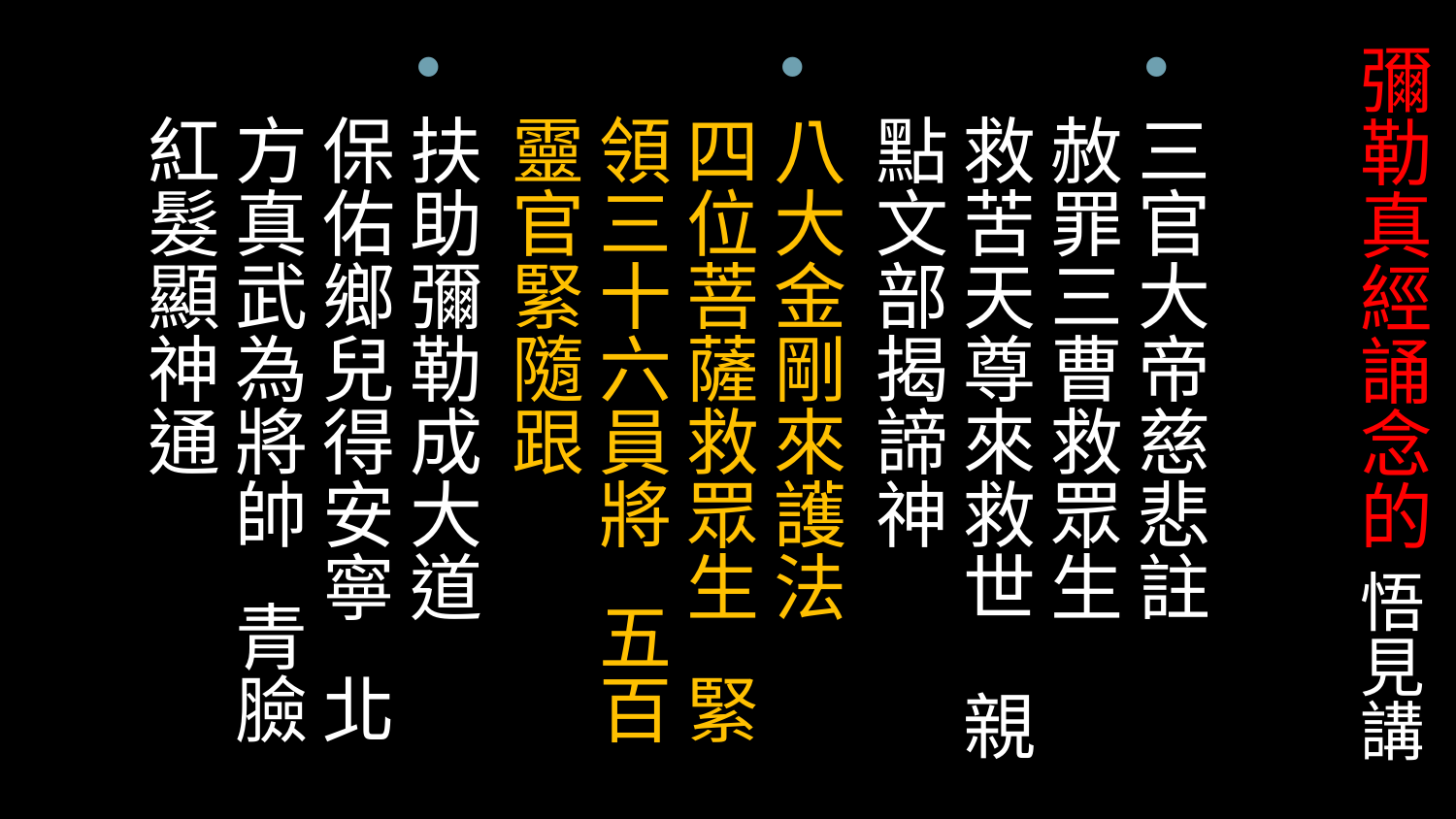

# 彌勒真經誦念的 悟見講
三官大帝慈悲註      赦罪三曹救眾生      救苦天尊來救世    親點文部揭諦神
八大金剛來護法         四位菩薩救眾生   緊領三十六員將   五百靈官緊隨跟
扶助彌勒成大道         保佑鄉兒得安寧   北方真武為將帥   青臉紅髮顯神通